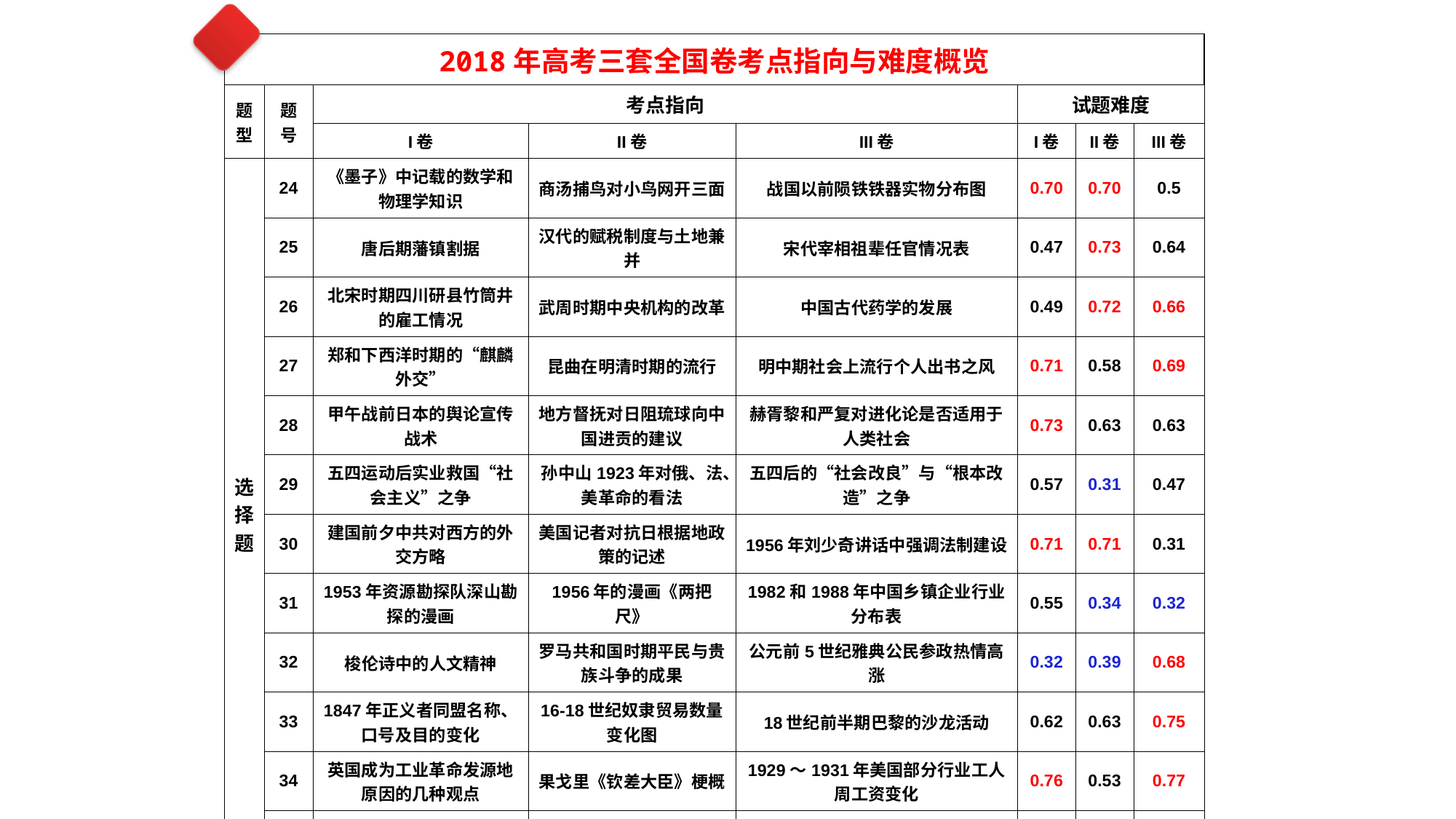

| 2018年高考三套全国卷考点指向与难度概览 |  |  |  |  |  |  |  |
| --- | --- | --- | --- | --- | --- | --- | --- |
| 题型 | 题号 | 考点指向 |  |  | 试题难度 |  |  |
|  |  | I卷 | II卷 | III卷 | I卷 | II卷 | III卷 |
| 选 择 题 | 24 | 《墨子》中记载的数学和物理学知识 | 商汤捕鸟对小鸟网开三面 | 战国以前陨铁铁器实物分布图 | 0.70 | 0.70 | 0.5 |
|  | 25 | 唐后期藩镇割据 | 汉代的赋税制度与土地兼并 | 宋代宰相祖辈任官情况表 | 0.47 | 0.73 | 0.64 |
|  | 26 | 北宋时期四川研县竹筒井的雇工情况 | 武周时期中央机构的改革 | 中国古代药学的发展 | 0.49 | 0.72 | 0.66 |
|  | 27 | 郑和下西洋时期的“麒麟外交” | 昆曲在明清时期的流行 | 明中期社会上流行个人出书之风 | 0.71 | 0.58 | 0.69 |
|  | 28 | 甲午战前日本的舆论宣传战术 | 地方督抚对日阻琉球向中国进贡的建议 | 赫胥黎和严复对进化论是否适用于人类社会 | 0.73 | 0.63 | 0.63 |
|  | 29 | 五四运动后实业救国“社会主义”之争 | 孙中山1923年对俄、法、美革命的看法 | 五四后的“社会改良”与“根本改造”之争 | 0.57 | 0.31 | 0.47 |
|  | 30 | 建国前夕中共对西方的外交方略 | 美国记者对抗日根据地政策的记述 | 1956年刘少奇讲话中强调法制建设 | 0.71 | 0.71 | 0.31 |
|  | 31 | 1953年资源勘探队深山勘探的漫画 | 1956年的漫画《两把尺》 | 1982和1988年中国乡镇企业行业分布表 | 0.55 | 0.34 | 0.32 |
|  | 32 | 梭伦诗中的人文精神 | 罗马共和国时期平民与贵族斗争的成果 | 公元前5世纪雅典公民参政热情高涨 | 0.32 | 0.39 | 0.68 |
|  | 33 | 1847年正义者同盟名称、口号及目的变化 | 16-18世纪奴隶贸易数量变化图 | 18世纪前半期巴黎的沙龙活动 | 0.62 | 0.63 | 0.75 |
|  | 34 | 英国成为工业革命发源地原因的几种观点 | 果戈里《钦差大臣》梗概 | 1929～1931年美国部分行业工人周工资变化 | 0.76 | 0.53 | 0.77 |
|  | 35 | 1945-1975年间联合国成员国的变化图 | 欧洲一体化启动后法德农村实现机械化 | 1959年苏共通过七年经济计划 | 0.64 | 0.56 | 0.54 |